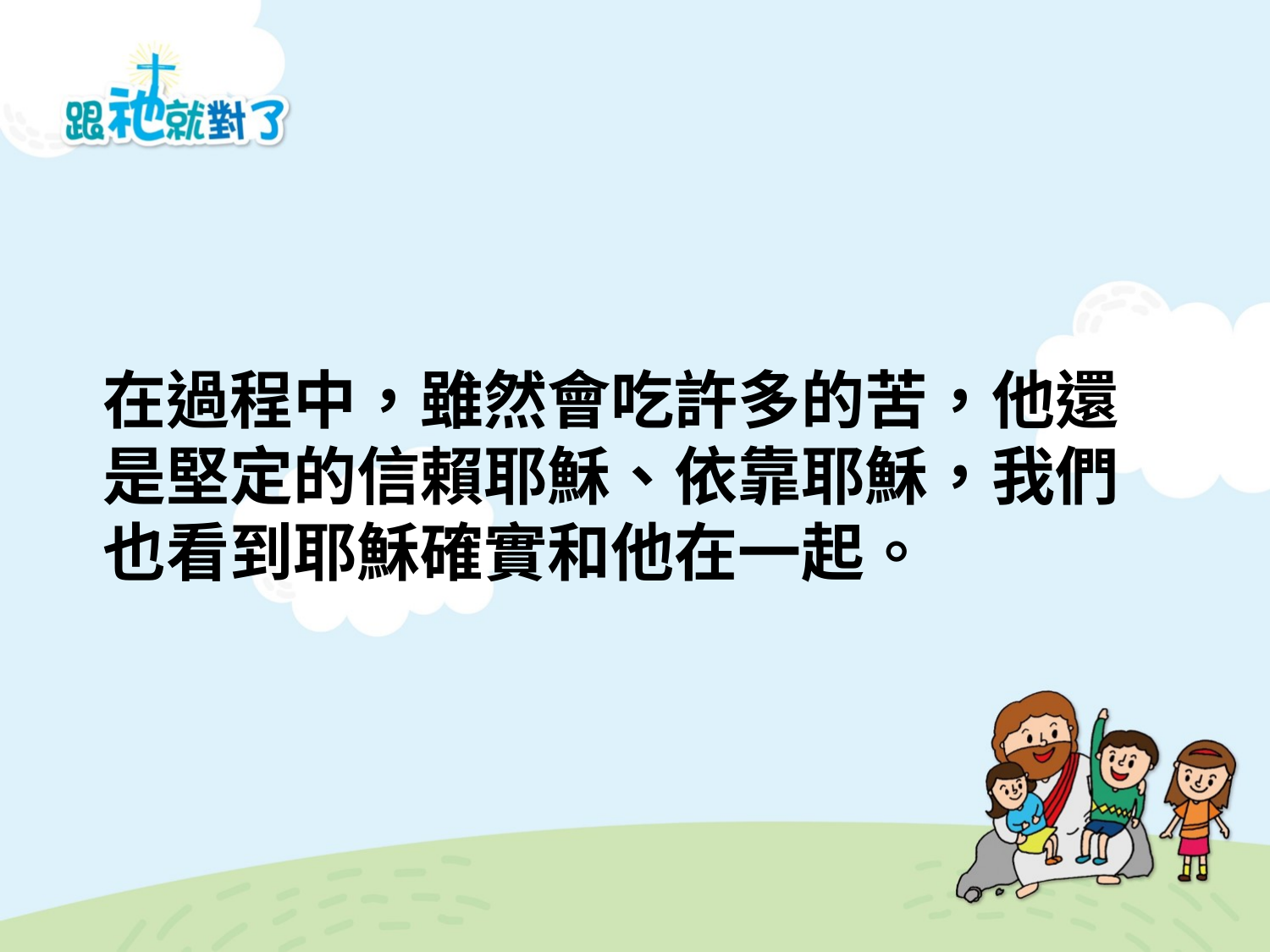

在過程中，雖然會吃許多的苦，他還是堅定的信賴耶穌、依靠耶穌，我們也看到耶穌確實和他在一起。